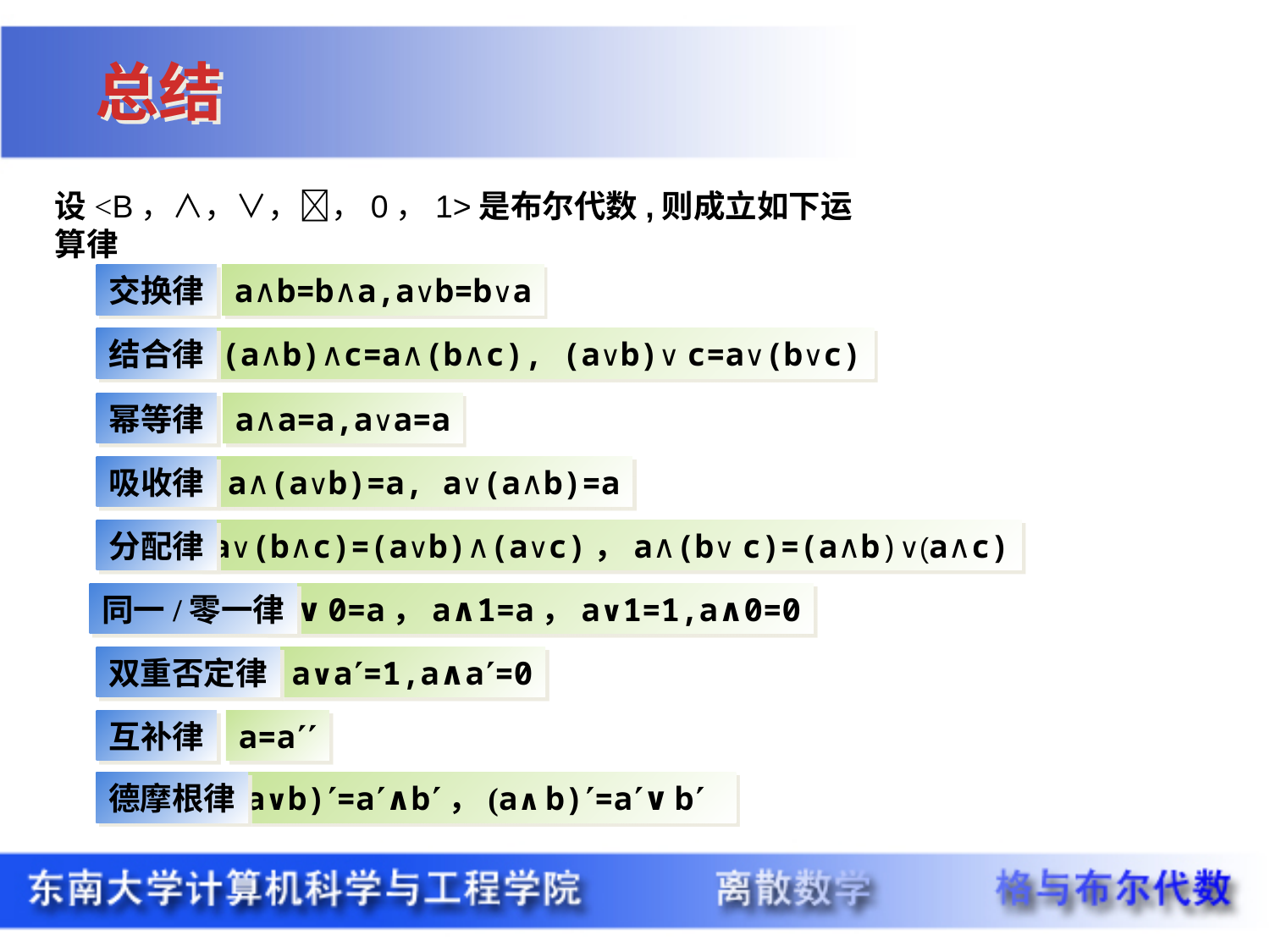

总结
设<B，∧，∨，′，0，1>是布尔代数,则成立如下运算律
交换律
a∧b=b∧a,a∨b=b∨a
结合律
(a∧b)∧c=a∧(b∧c), (a∨b)∨ c=a∨(b∨c)
幂等律
a∧a=a,a∨a=a
吸收律
a∧(a∨b)=a, a∨(a∧b)=a
分配律
a∨(b∧c)=(a∨b)∧(a∨c)，a∧(b∨ c)=(a∧b)∨(a∧c)
同一/零一律
a∨0=a，a∧1=a，a∨1=1,a∧0=0
双重否定律
a∨a′=1,a∧a′=0
互补律
a=a′′
德摩根律
(a∨b)′=a′∧b′，(a∧b)′=a′∨b′